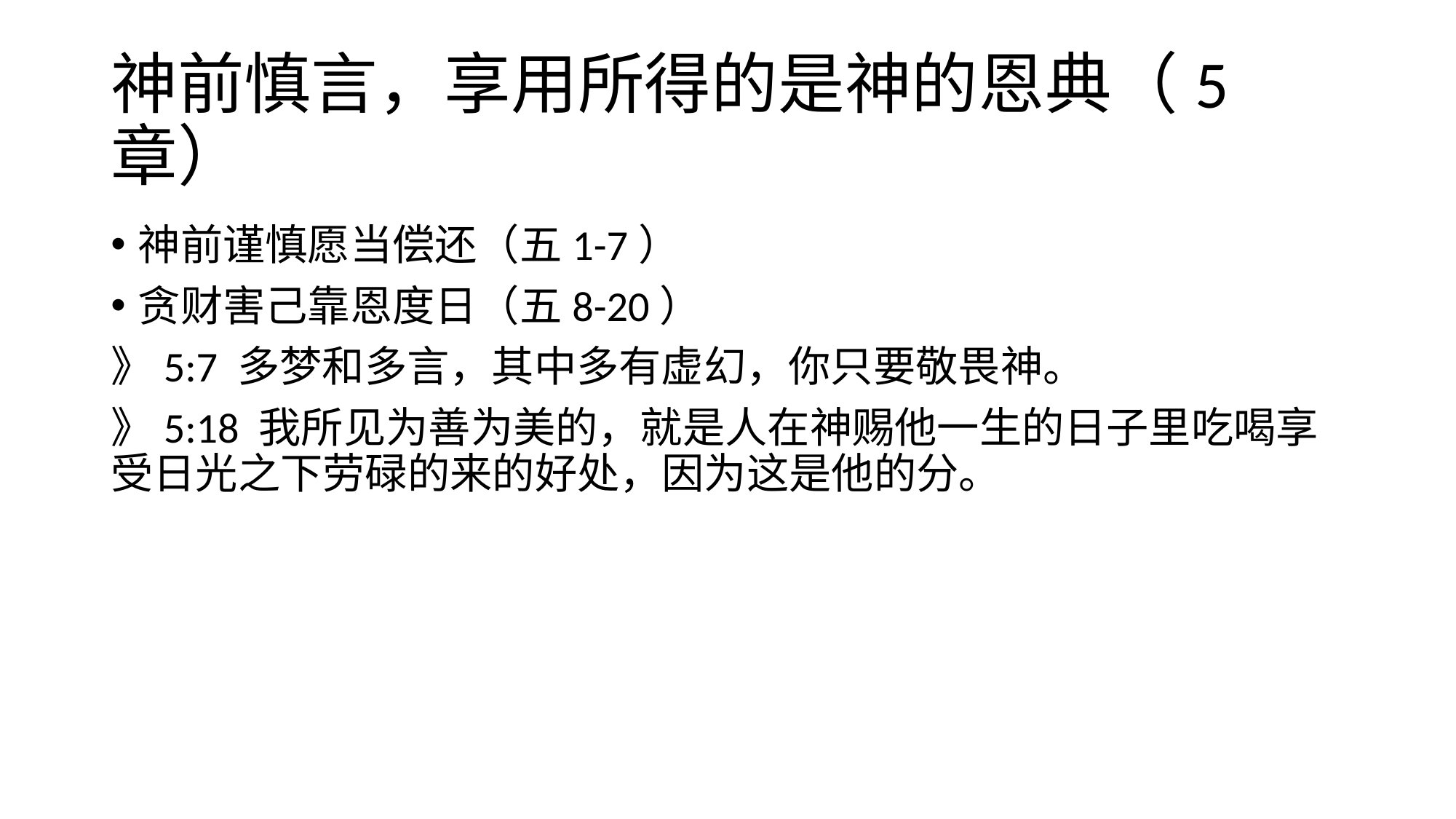

# 神前慎言，享用所得的是神的恩典（5章）
神前谨慎愿当偿还（五1-7）
贪财害己靠恩度日（五8-20）
》5:7 多梦和多言，其中多有虚幻，你只要敬畏神。
》5:18 我所见为善为美的，就是人在神赐他一生的日子里吃喝享受日光之下劳碌的来的好处，因为这是他的分。